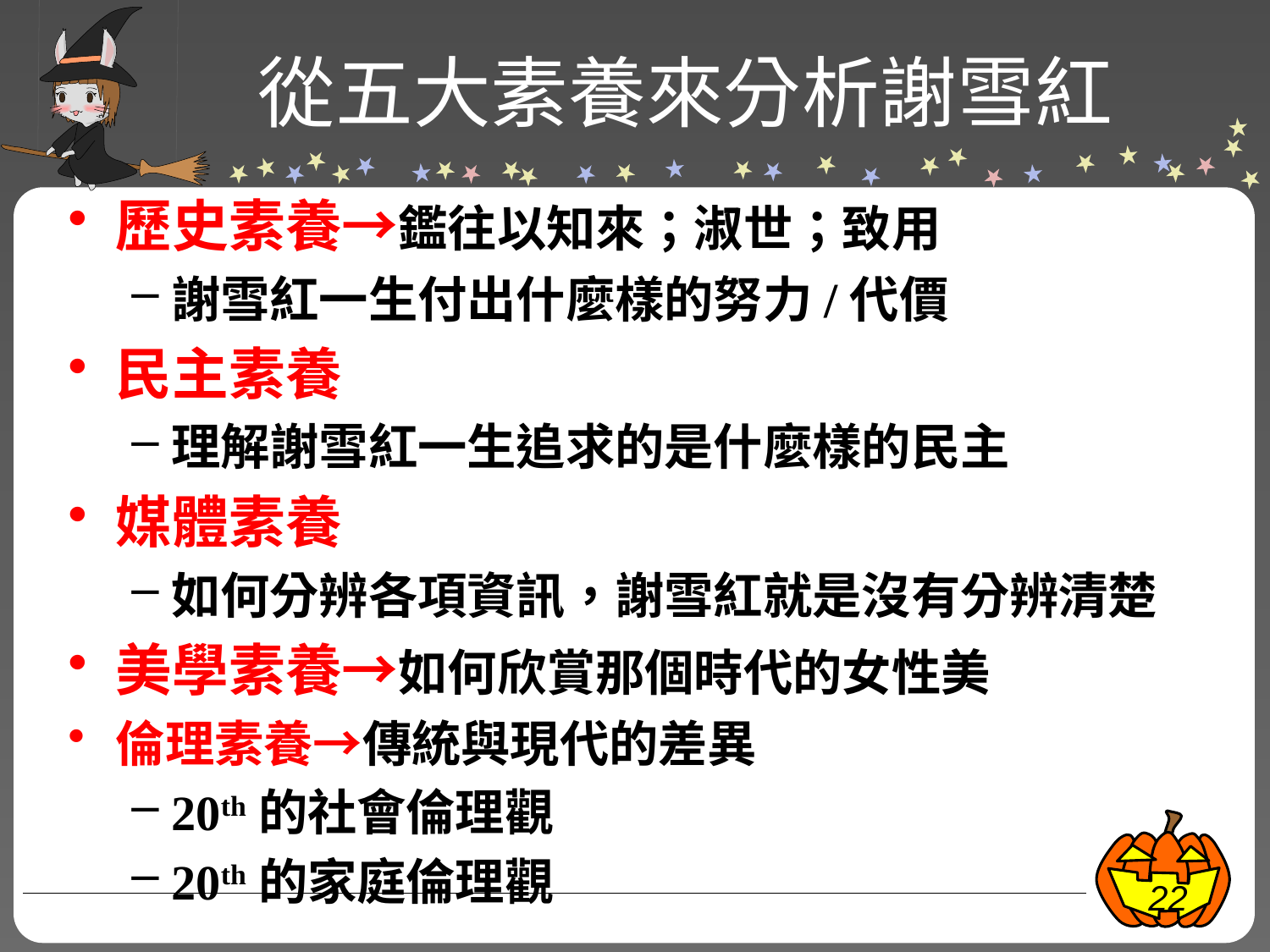

# 從五大素養來分析謝雪紅
歷史素養→鑑往以知來；淑世；致用
謝雪紅一生付出什麼樣的努力/代價
民主素養
理解謝雪紅一生追求的是什麼樣的民主
媒體素養
如何分辨各項資訊，謝雪紅就是沒有分辨清楚
美學素養→如何欣賞那個時代的女性美
倫理素養→傳統與現代的差異
20th的社會倫理觀
20th的家庭倫理觀

22